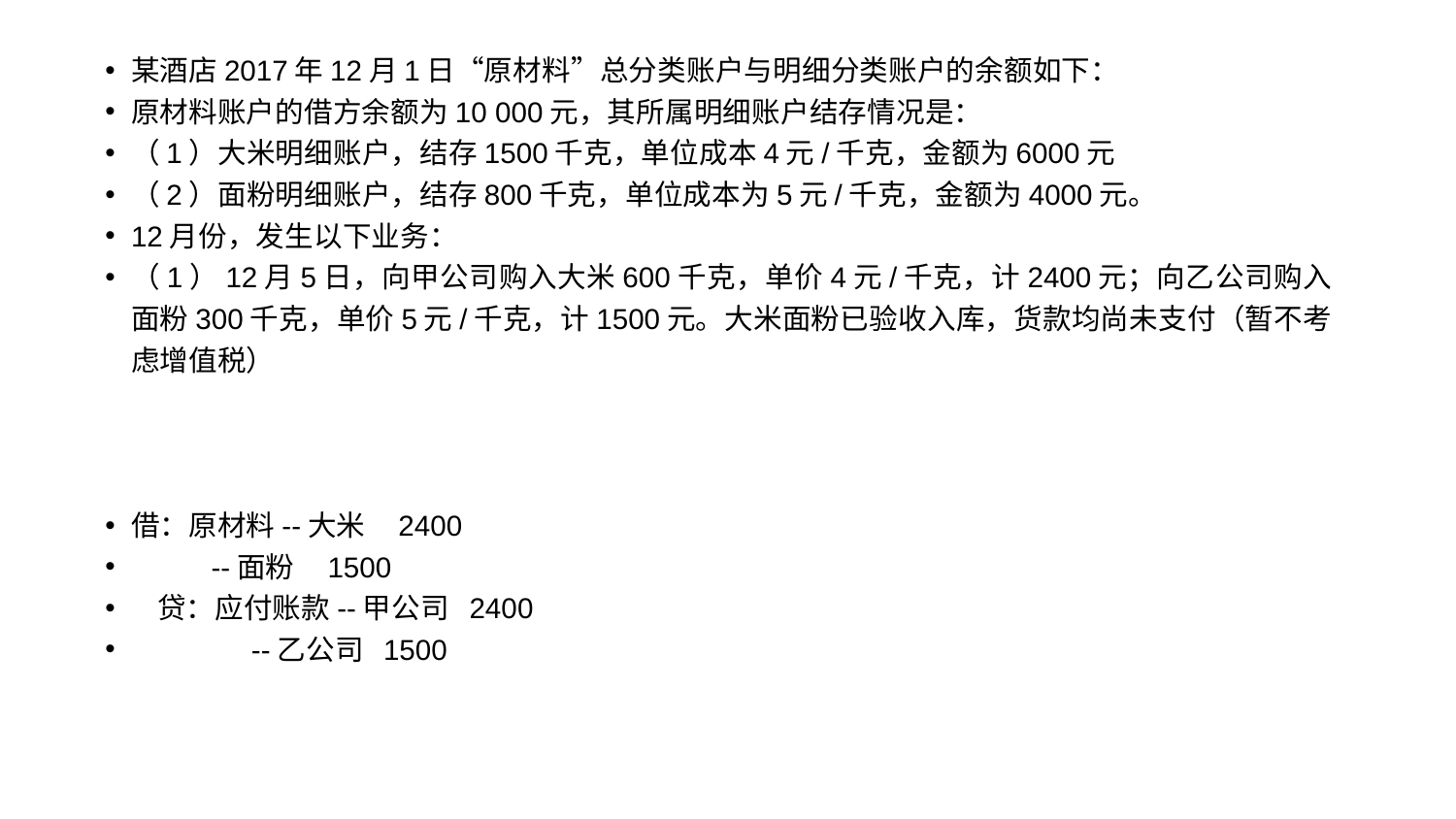

某酒店2017年12月1日“原材料”总分类账户与明细分类账户的余额如下：
原材料账户的借方余额为10 000元，其所属明细账户结存情况是：
（1）大米明细账户，结存1500千克，单位成本4元/千克，金额为6000元
（2）面粉明细账户，结存800千克，单位成本为5元/千克，金额为4000元。
12月份，发生以下业务：
（1）12月5日，向甲公司购入大米600千克，单价4元/千克，计2400元；向乙公司购入面粉300千克，单价5元/千克，计1500元。大米面粉已验收入库，货款均尚未支付（暂不考虑增值税）

借：原材料--大米    2400
          --面粉    1500
   贷：应付账款--甲公司  2400
               --乙公司  1500